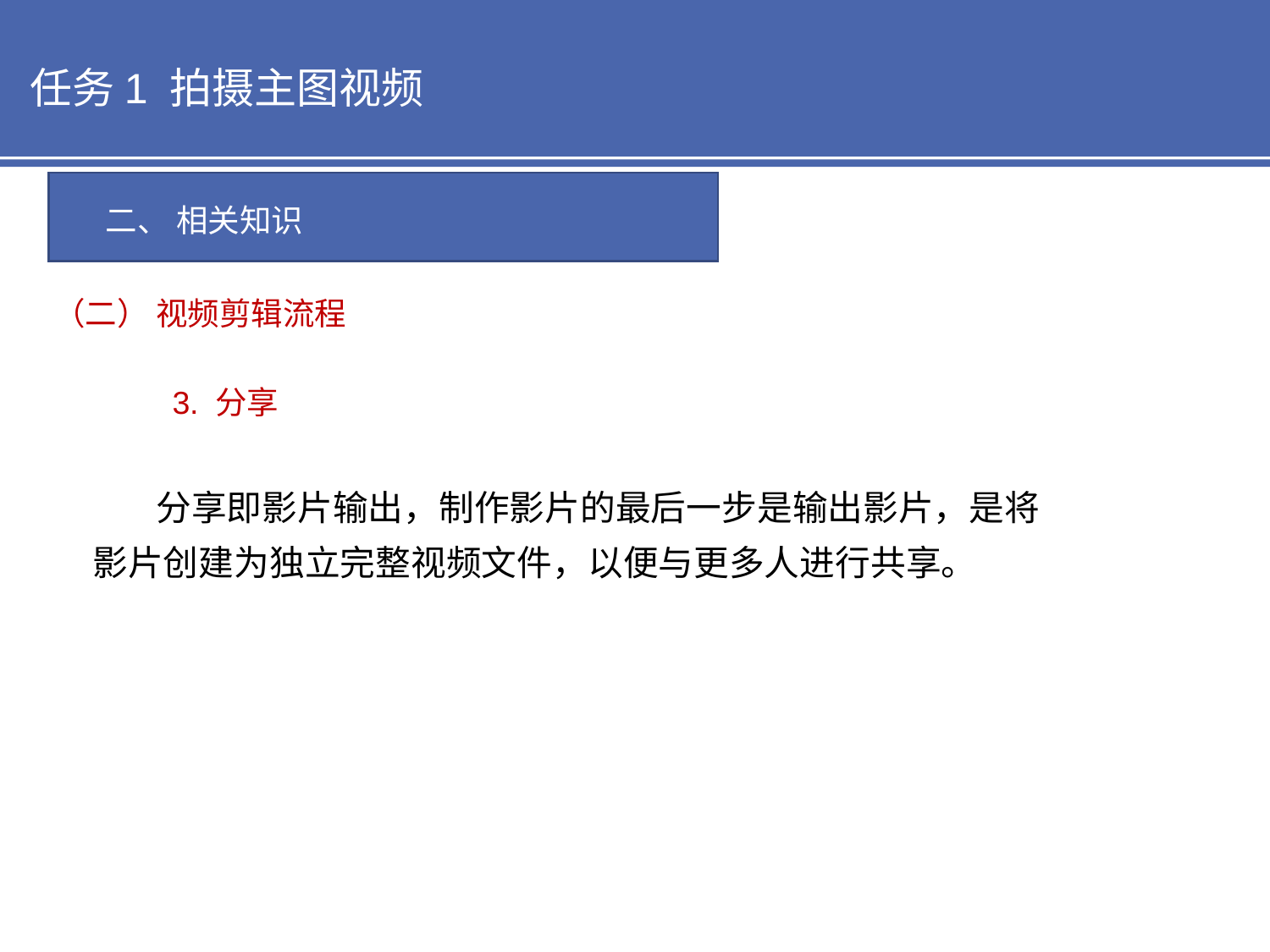

任务1 拍摄主图视频

二、 相关知识
（二） 视频剪辑流程

3. 分享
       分享即影片输出，制作影片的最后一步是输出影片，是将影片创建为独立完整视频文件，以便与更多人进行共享。